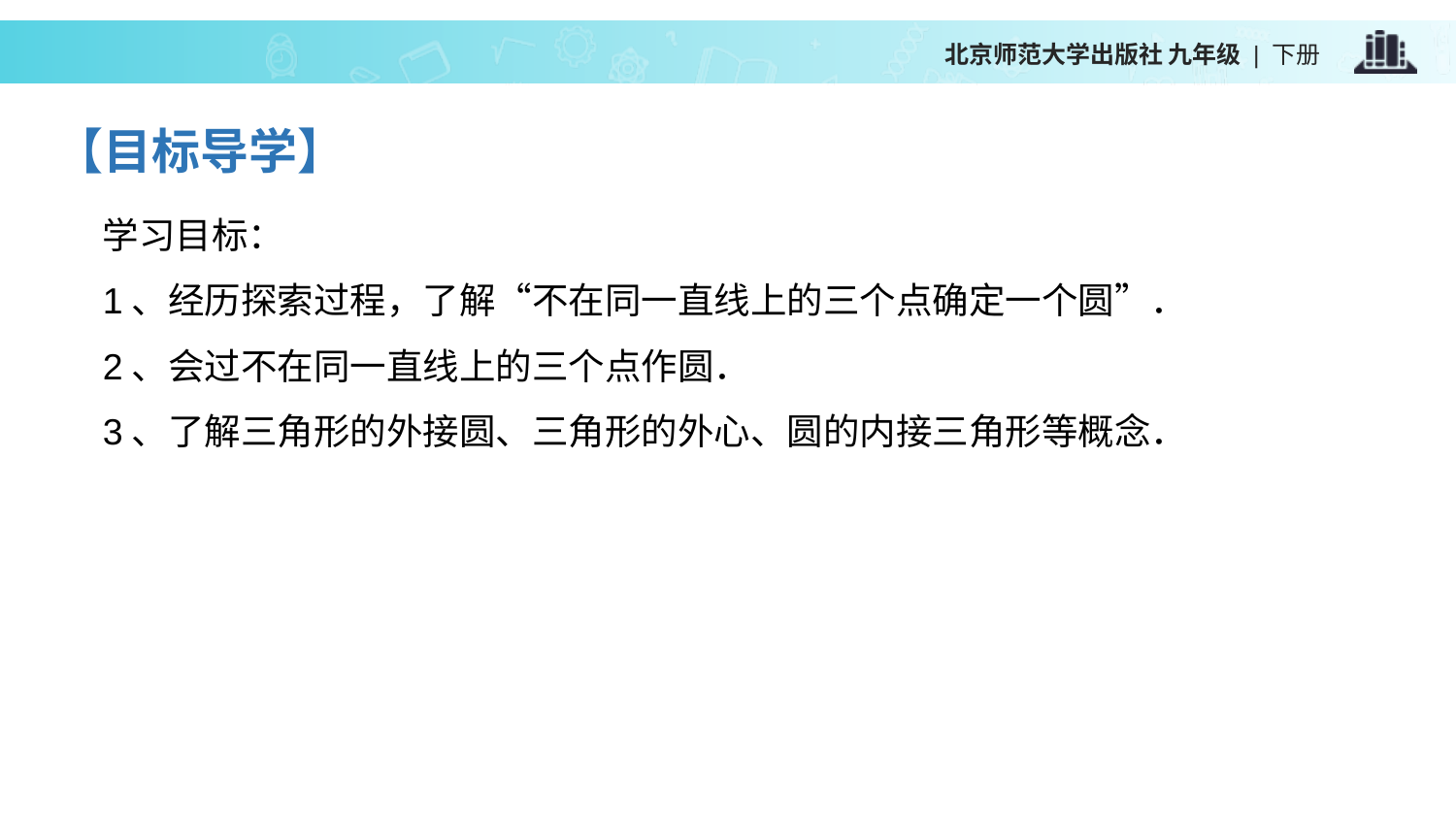

【目标导学】
学习目标：
1、经历探索过程，了解“不在同一直线上的三个点确定一个圆”．
2、会过不在同一直线上的三个点作圆．
3、了解三角形的外接圆、三角形的外心、圆的内接三角形等概念．